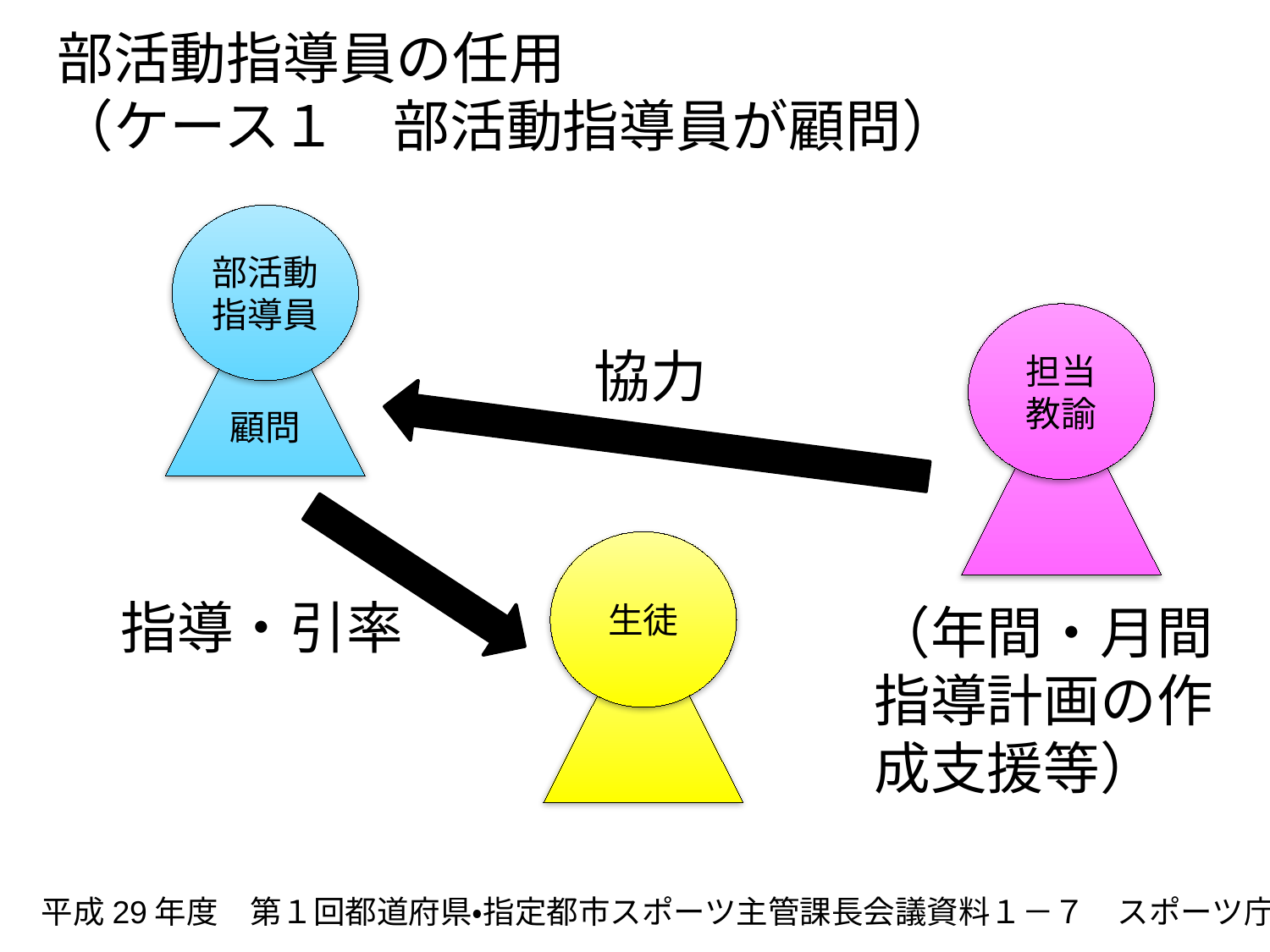

部活動指導員の任用
（ケース１　部活動指導員が顧問）
部活動
指導員
顧問
担当
教諭

協力

生徒

指導・引率
（年間・月間指導計画の作成支援等）
平成29年度　第１回都道府県・指定都市スポーツ主管課長会議資料１－７　スポーツ庁